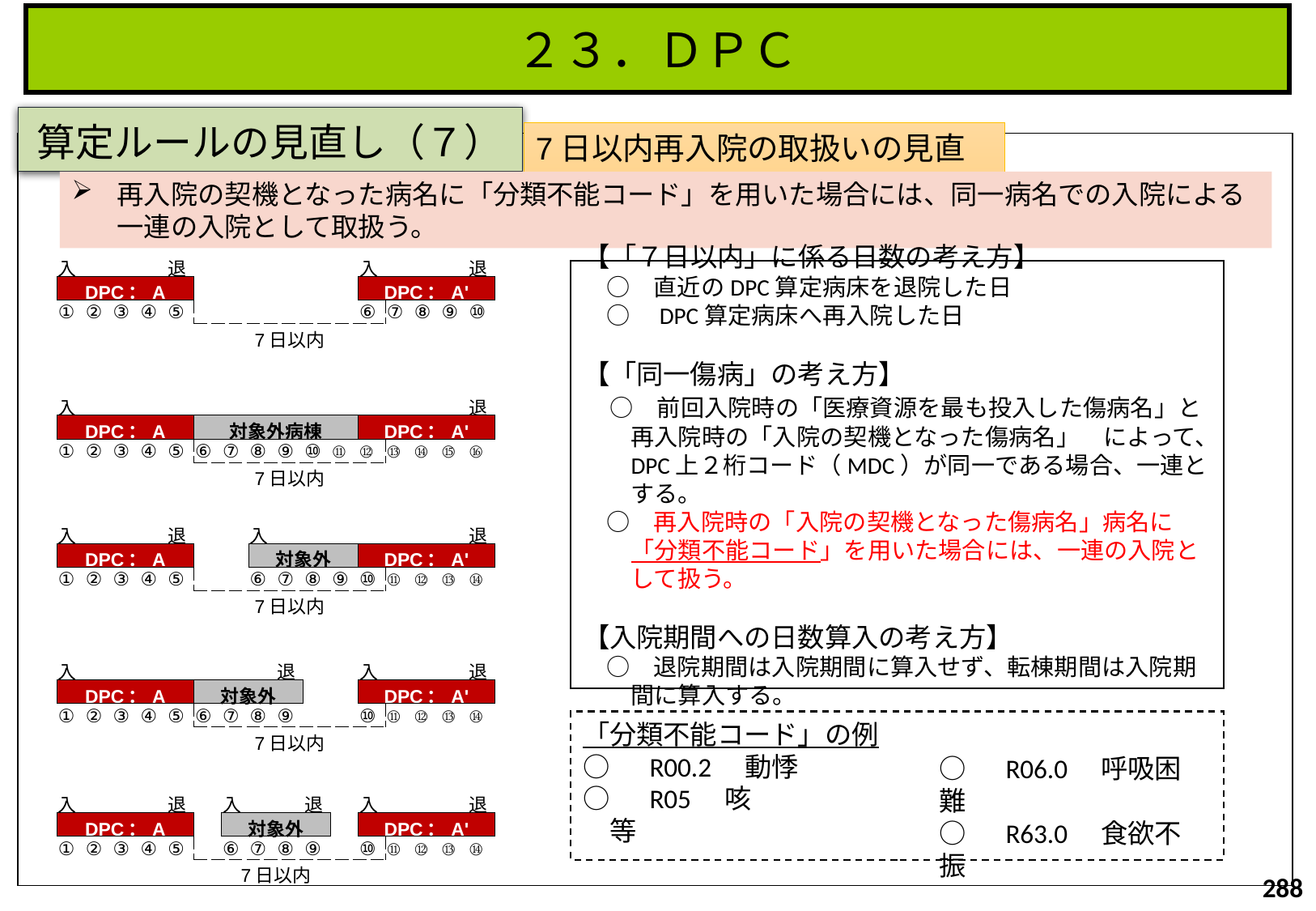

２３．ＤＰＣ
# 算定ルールの見直し（７）
7日以内再入院の取扱いの見直し

再入院の契機となった病名に「分類不能コード」を用いた場合には、同一病名での入院による一連の入院として取扱う。
| 入 |  |  |  | 退 |  |  |  |  |  |  | 入 |  |  |  | 退 |  |
| --- | --- | --- | --- | --- | --- | --- | --- | --- | --- | --- | --- | --- | --- | --- | --- | --- |
| DPC：A |  |  |  |  |  |  |  |  |  |  | DPC：A' |  |  |  |  |  |
| ① | ② | ③ | ④ | ⑤ |  |  |  |  |  |  | ⑥ | ⑦ | ⑧ | ⑨ | ⑩ |  |
|  |  |  |  |  | 7日以内 |  |  |  |  |  |  |  |  |  |  |  |
【「７日以内」に係る日数の考え方】
　○　直近のDPC算定病床を退院した日
　○　DPC算定病床へ再入院した日

【「同一傷病」の考え方】
　○　前回入院時の「医療資源を最も投入した傷病名」と再入院時の「入院の契機となった傷病名」　によって、DPC上２桁コード（MDC）が同一である場合、一連とする。
　○　再入院時の「入院の契機となった傷病名」病名に「分類不能コード」を用いた場合には、一連の入院として扱う。

【入院期間への日数算入の考え方】
　○　退院期間は入院期間に算入せず、転棟期間は入院期間に算入する。
| 入 |  |  |  |  |  |  |  |  |  |  |  |  |  |  | 退 |  |
| --- | --- | --- | --- | --- | --- | --- | --- | --- | --- | --- | --- | --- | --- | --- | --- | --- |
| DPC：A |  |  |  |  | 対象外病棟 |  |  |  |  |  | DPC：A' |  |  |  |  |  |
| ① | ② | ③ | ④ | ⑤ | ⑥ | ⑦ | ⑧ | ⑨ | ⑩ | ⑪ | ⑫ | ⑬ | ⑭ | ⑮ | ⑯ |  |
|  |  |  |  |  | 7日以内 |  |  |  |  |  |  |  |  |  |  |  |
| 入 |  |  |  | 退 |  |  | 入 |  |  |  |  |  |  |  | 退 |  |
| --- | --- | --- | --- | --- | --- | --- | --- | --- | --- | --- | --- | --- | --- | --- | --- | --- |
| DPC：A |  |  |  |  |  |  | 対象外 |  |  |  | DPC：A' |  |  |  |  |  |
| ① | ② | ③ | ④ | ⑤ |  |  | ⑥ | ⑦ | ⑧ | ⑨ | ⑩ | ⑪ | ⑫ | ⑬ | ⑭ |  |
|  |  |  |  |  | 7日以内 |  |  |  |  |  |  |  |  |  |  |  |
|  |  |  |  |  |  |  |  |  |  |  |  |  |  |  |  |  |
| 入 |  |  |  |  |  |  |  | 退 |  |  | 入 |  |  |  | 退 |  |
| --- | --- | --- | --- | --- | --- | --- | --- | --- | --- | --- | --- | --- | --- | --- | --- | --- |
| DPC：A |  |  |  |  | 対象外 |  |  |  |  |  | DPC：A' |  |  |  |  |  |
| ① | ② | ③ | ④ | ⑤ | ⑥ | ⑦ | ⑧ | ⑨ |  |  | ⑩ | ⑪ | ⑫ | ⑬ | ⑭ |  |
|  |  |  |  |  | 7日以内 |  |  |  |  |  |  |  |  |  |  |  |
「分類不能コード」の例
○　R00.2　動悸
○　R05　咳
　等
○　R06.0　呼吸困難
○　R63.0　食欲不振
| 入 |  |  |  | 退 |  | 入 |  |  | 退 |  | 入 |  |  |  | 退 |  |
| --- | --- | --- | --- | --- | --- | --- | --- | --- | --- | --- | --- | --- | --- | --- | --- | --- |
| DPC：A |  |  |  |  |  | 対象外 |  |  |  |  | DPC：A' |  |  |  |  |  |
| ① | ② | ③ | ④ | ⑤ |  | ⑥ | ⑦ | ⑧ | ⑨ |  | ⑩ | ⑪ | ⑫ | ⑬ | ⑭ |  |
|  |  |  |  |  | 7日以内 |  |  |  |  |  |  |  |  |  |  |  |
288